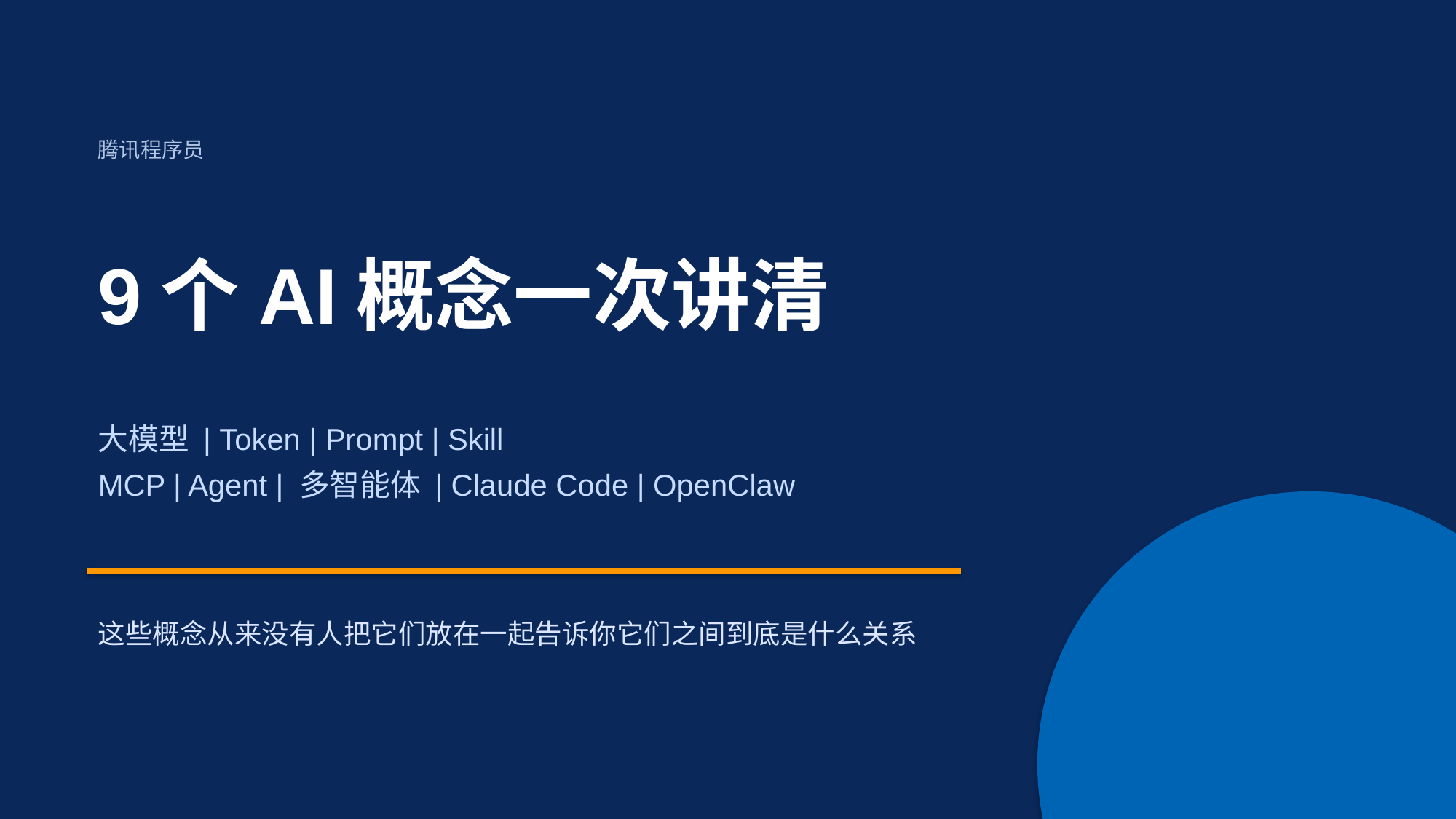

腾讯程序员
9个AI概念一次讲清
大模型 | Token | Prompt | Skill
MCP | Agent | 多智能体 | Claude Code | OpenClaw

这些概念从来没有人把它们放在一起告诉你它们之间到底是什么关系